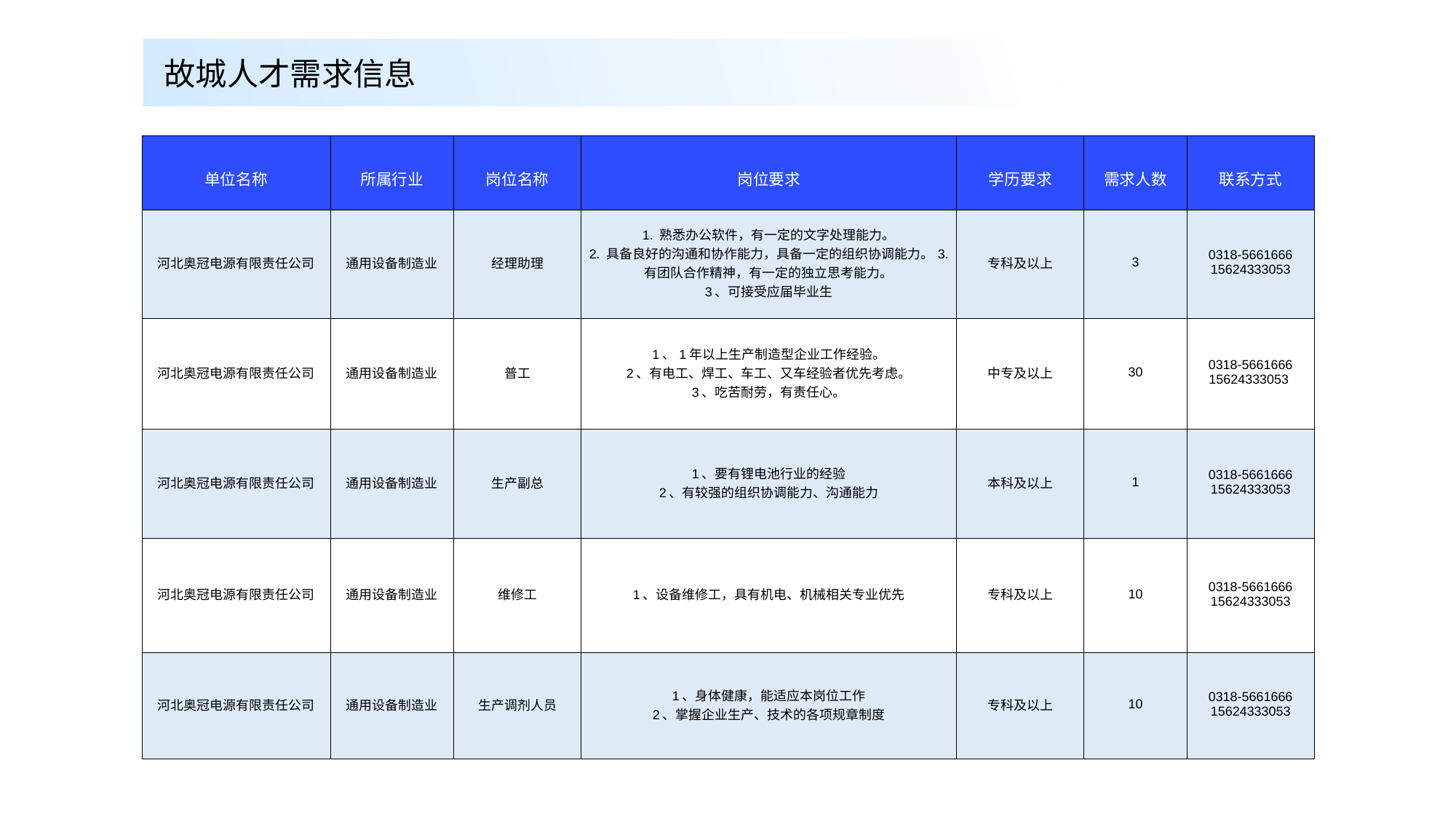

故城人才需求信息
| 单位名称 | 所属行业 | 岗位名称 | 岗位要求 | 学历要求 | 需求人数 | 联系方式 |
| --- | --- | --- | --- | --- | --- | --- |
| 河北奥冠电源有限责任公司 | 通用设备制造业 | 经理助理 | 1. 熟悉办公软件，有一定的文字处理能力。 2. 具备良好的沟通和协作能力，具备一定的组织协调能力。3. 有团队合作精神，有一定的独立思考能力。 3、可接受应届毕业生 | 专科及以上 | 3 | 0318-5661666 15624333053 |
| 河北奥冠电源有限责任公司 | 通用设备制造业 | 普工 | 1、1年以上生产制造型企业工作经验。 2、有电工、焊工、车工、又车经验者优先考虑。 3、吃苦耐劳，有责任心。 | 中专及以上 | 30 | 0318-5661666 15624333053 |
| 河北奥冠电源有限责任公司 | 通用设备制造业 | 生产副总 | 1、要有锂电池行业的经验 2、有较强的组织协调能力、沟通能力 | 本科及以上 | 1 | 0318-5661666 15624333053 |
| 河北奥冠电源有限责任公司 | 通用设备制造业 | 维修工 | 1、设备维修工，具有机电、机械相关专业优先 | 专科及以上 | 10 | 0318-5661666 15624333053 |
| 河北奥冠电源有限责任公司 | 通用设备制造业 | 生产调剂人员 | 1、身体健康，能适应本岗位工作 2、掌握企业生产、技术的各项规章制度 | 专科及以上 | 10 | 0318-5661666 15624333053 |
41